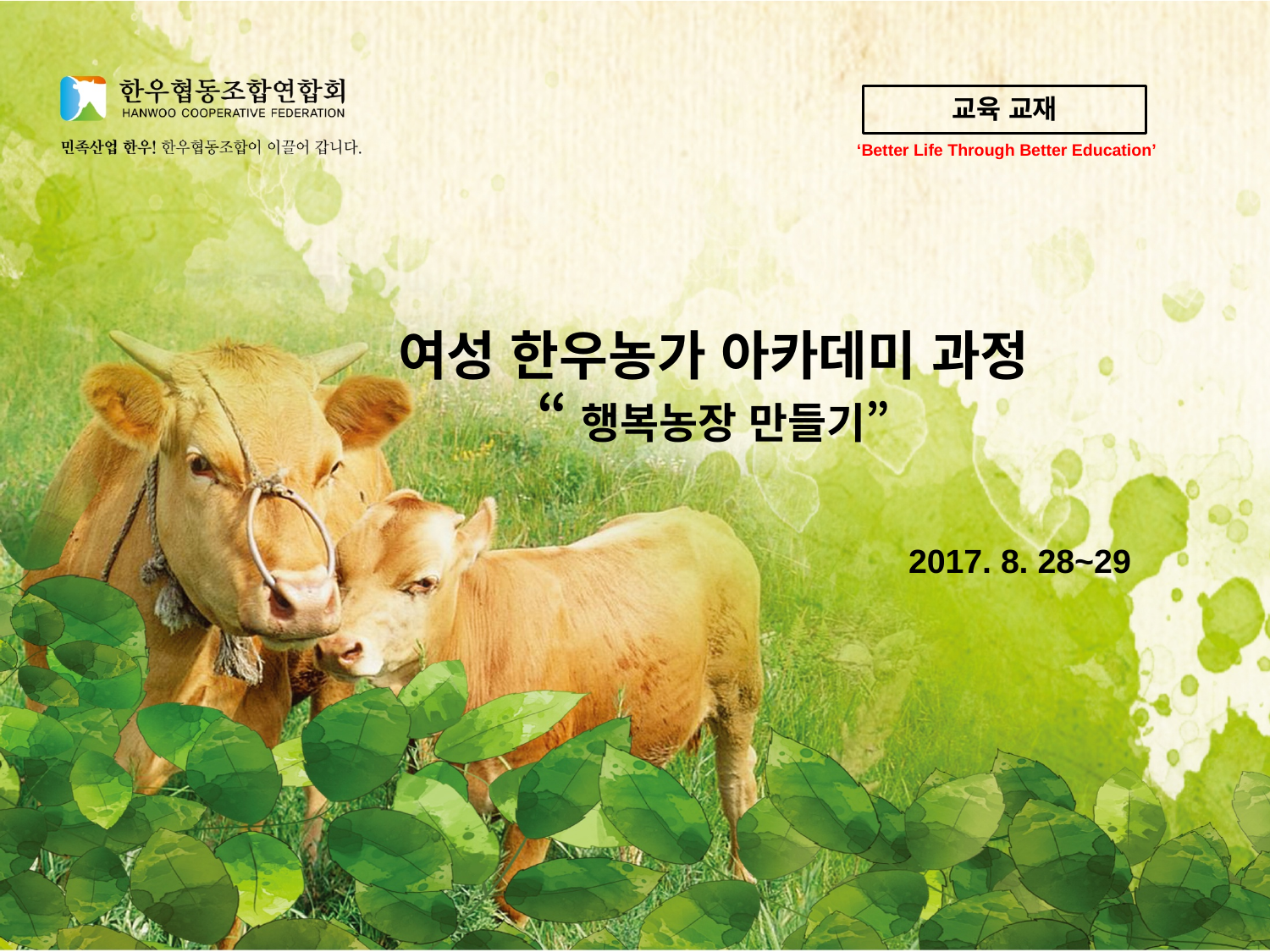

교육 교재
‘Better Life Through Better Education’
여성 한우농가 아카데미 과정
“행복농장 만들기”
2017. 8. 28~29